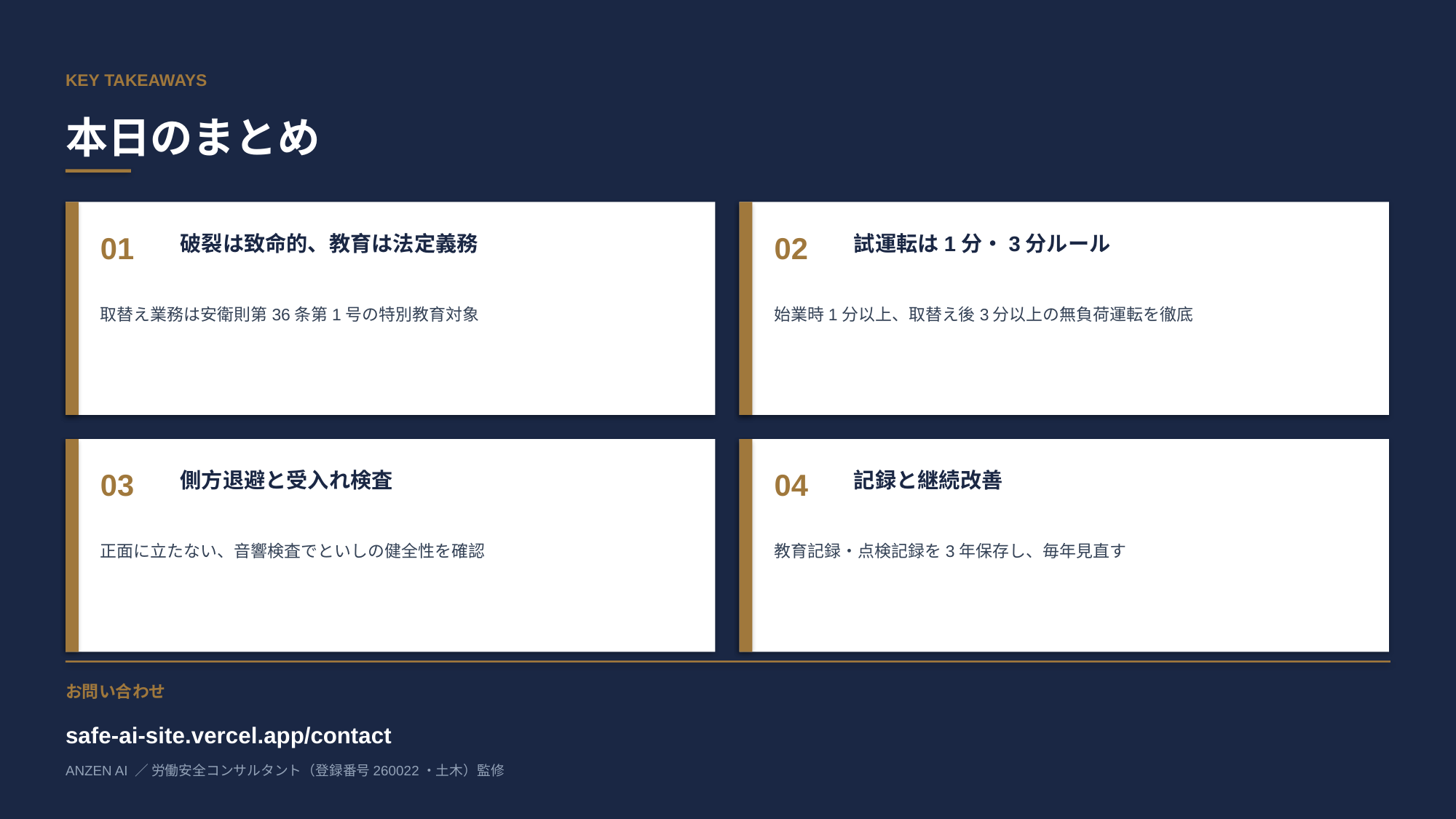

KEY TAKEAWAYS
本日のまとめ

01
02
破裂は致命的、教育は法定義務
試運転は1分・3分ルール
取替え業務は安衛則第36条第1号の特別教育対象
始業時1分以上、取替え後3分以上の無負荷運転を徹底

03
04
側方退避と受入れ検査
記録と継続改善
正面に立たない、音響検査でといしの健全性を確認
教育記録・点検記録を3年保存し、毎年見直す

お問い合わせ
safe-ai-site.vercel.app/contact
ANZEN AI ／ 労働安全コンサルタント（登録番号260022・土木）監修